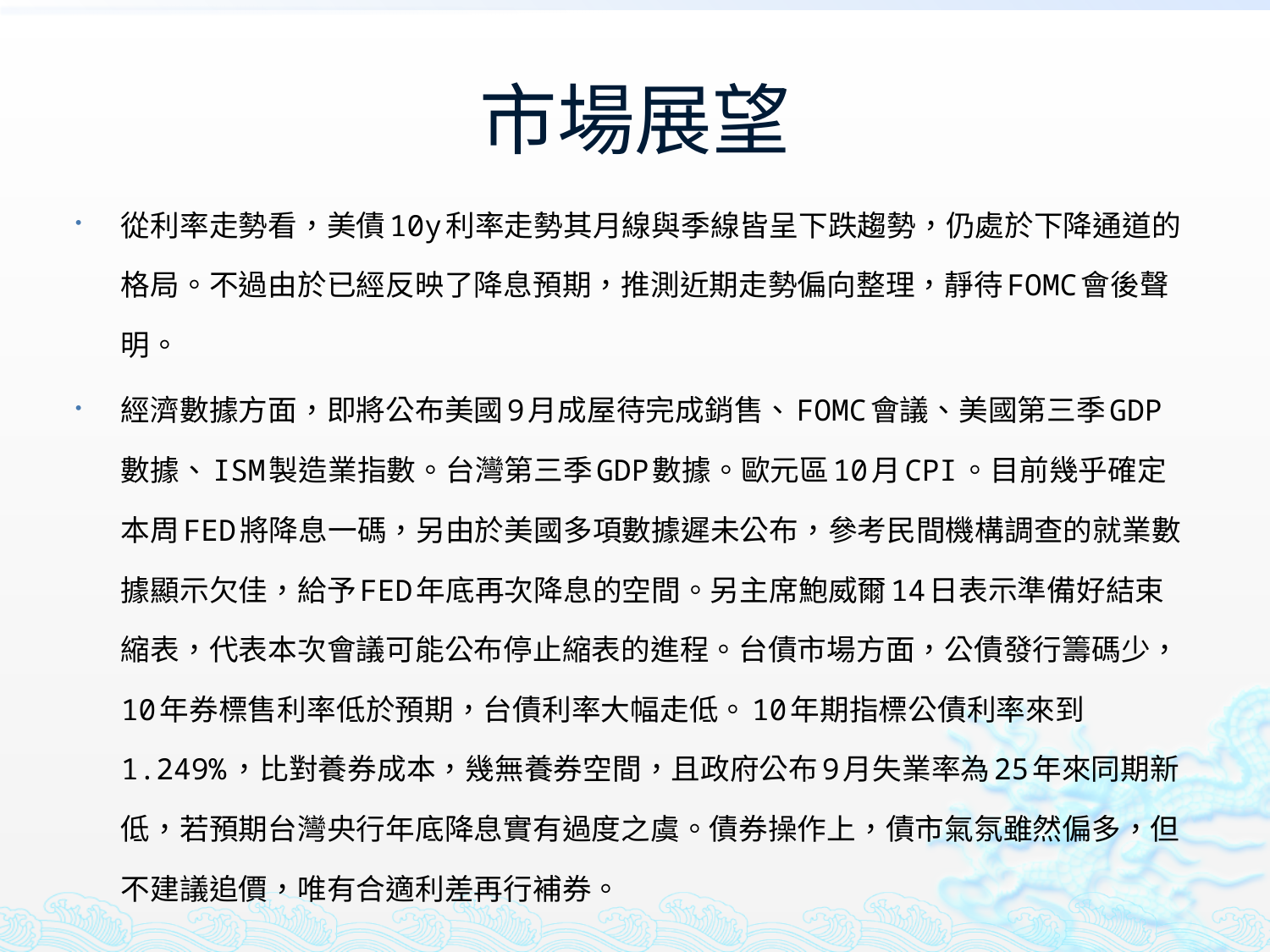

# 市場展望
從利率走勢看，美債10y利率走勢其月線與季線皆呈下跌趨勢，仍處於下降通道的格局。不過由於已經反映了降息預期，推測近期走勢偏向整理，靜待FOMC會後聲明。
經濟數據方面，即將公布美國9月成屋待完成銷售、FOMC會議、美國第三季GDP數據、ISM製造業指數。台灣第三季GDP數據。歐元區10月CPI。目前幾乎確定本周FED將降息一碼，另由於美國多項數據遲未公布，參考民間機構調查的就業數據顯示欠佳，給予FED年底再次降息的空間。另主席鮑威爾14日表示準備好結束縮表，代表本次會議可能公布停止縮表的進程。台債市場方面，公債發行籌碼少，10年券標售利率低於預期，台債利率大幅走低。10年期指標公債利率來到1.249%，比對養券成本，幾無養券空間，且政府公布9月失業率為25年來同期新低，若預期台灣央行年底降息實有過度之虞。債券操作上，債市氣氛雖然偏多，但不建議追價，唯有合適利差再行補券。